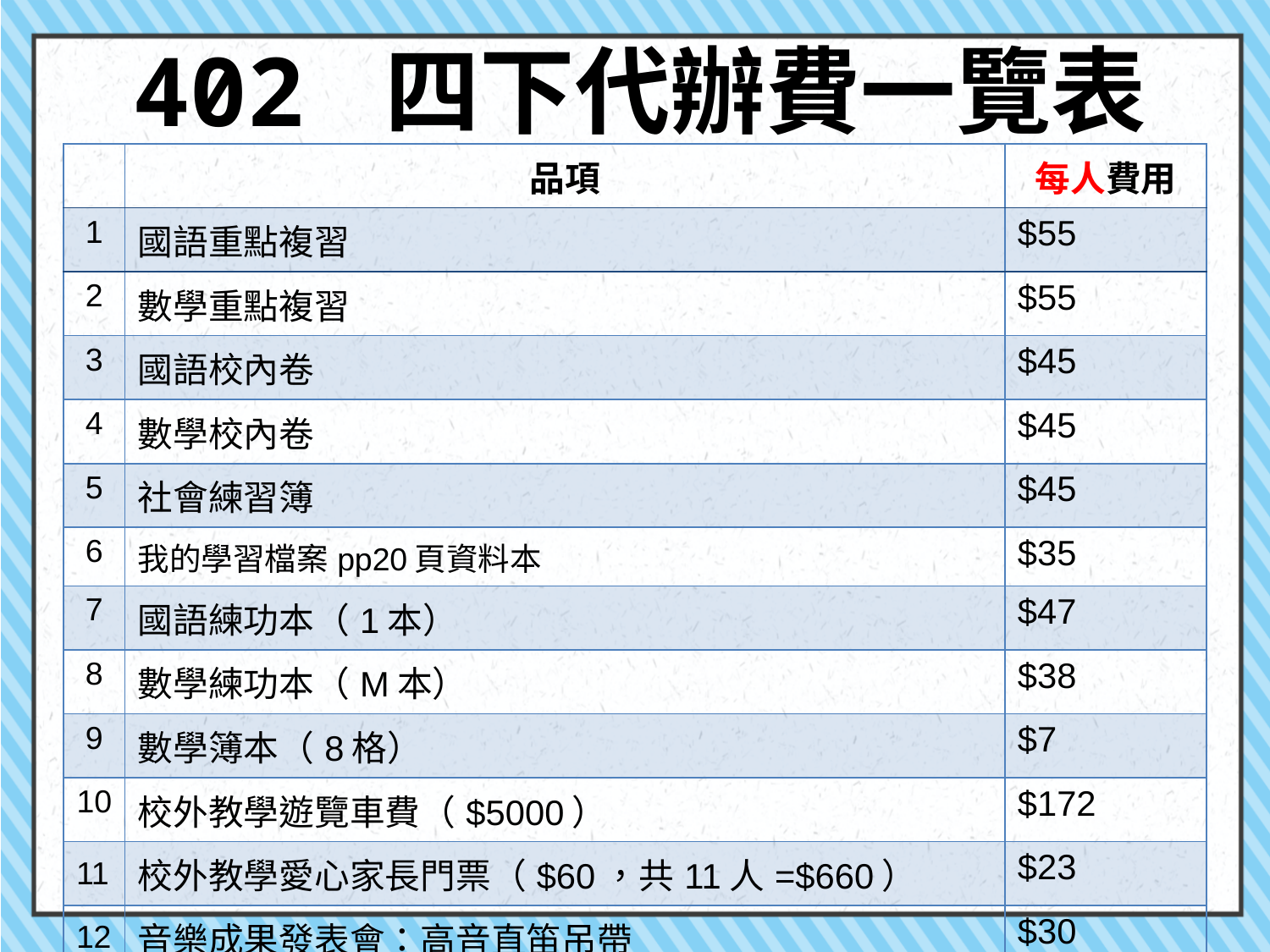

# 402 四下代辦費一覽表
|  | 品項 | 每人費用 |
| --- | --- | --- |
| 1 | 國語重點複習 | $55 |
| 2 | 數學重點複習 | $55 |
| 3 | 國語校內卷 | $45 |
| 4 | 數學校內卷 | $45 |
| 5 | 社會練習簿 | $45 |
| 6 | 我的學習檔案pp20頁資料本 | $35 |
| 7 | 國語練功本（1本） | $47 |
| 8 | 數學練功本（M本） | $38 |
| 9 | 數學簿本（8格） | $7 |
| 10 | 校外教學遊覽車費（$5000） | $172 |
| 11 | 校外教學愛心家長門票（$60，共11人=$660） | $23 |
| 12 | 音樂成果發表會：高音直笛吊帶 | $30 |
| 總共 |  | $597 |